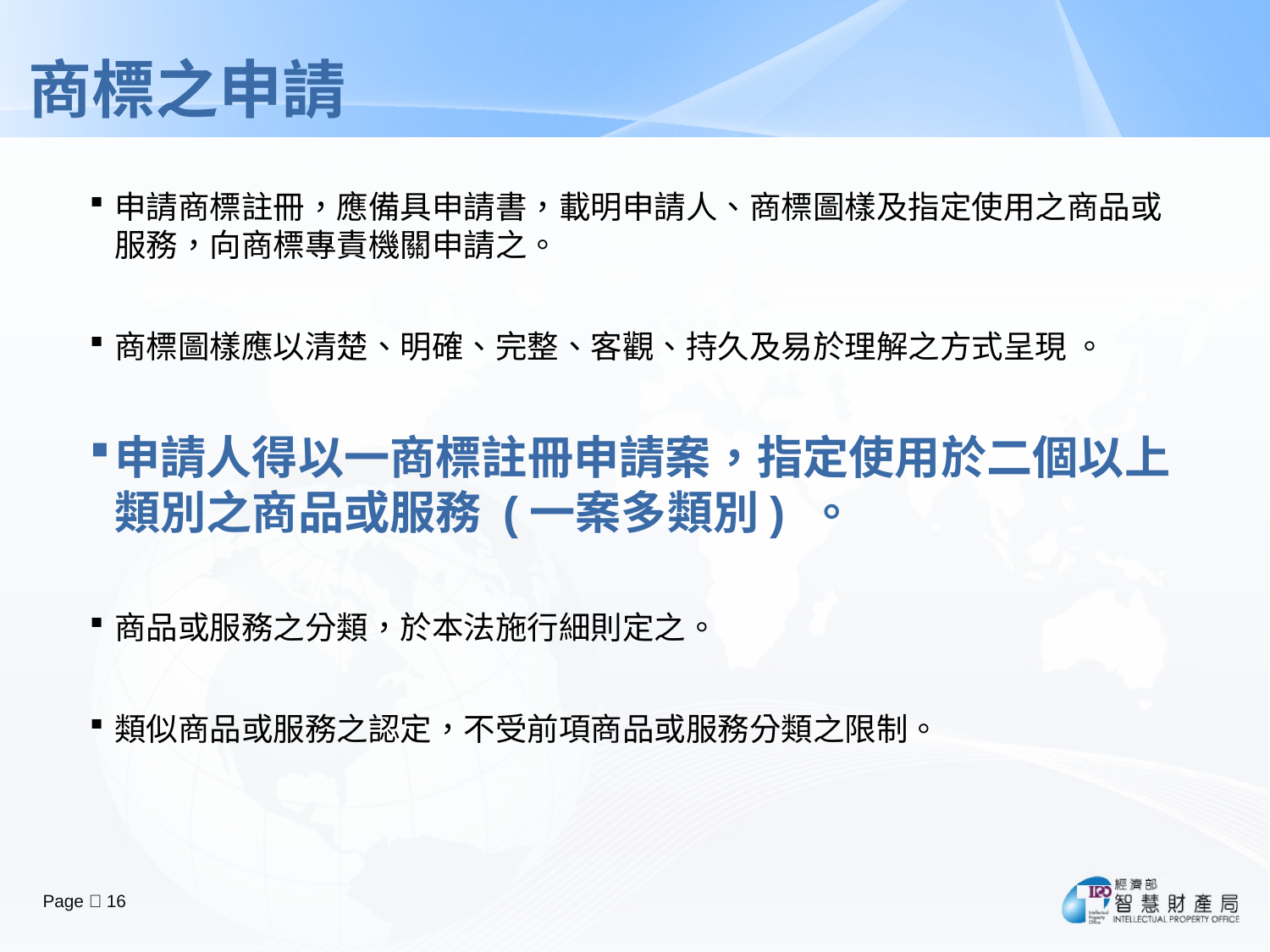

# 商標之申請
申請商標註冊，應備具申請書，載明申請人、商標圖樣及指定使用之商品或服務，向商標專責機關申請之。

商標圖樣應以清楚、明確、完整、客觀、持久及易於理解之方式呈現 。

申請人得以一商標註冊申請案，指定使用於二個以上類別之商品或服務 (一案多類別) 。

商品或服務之分類，於本法施行細則定之。

類似商品或服務之認定，不受前項商品或服務分類之限制。